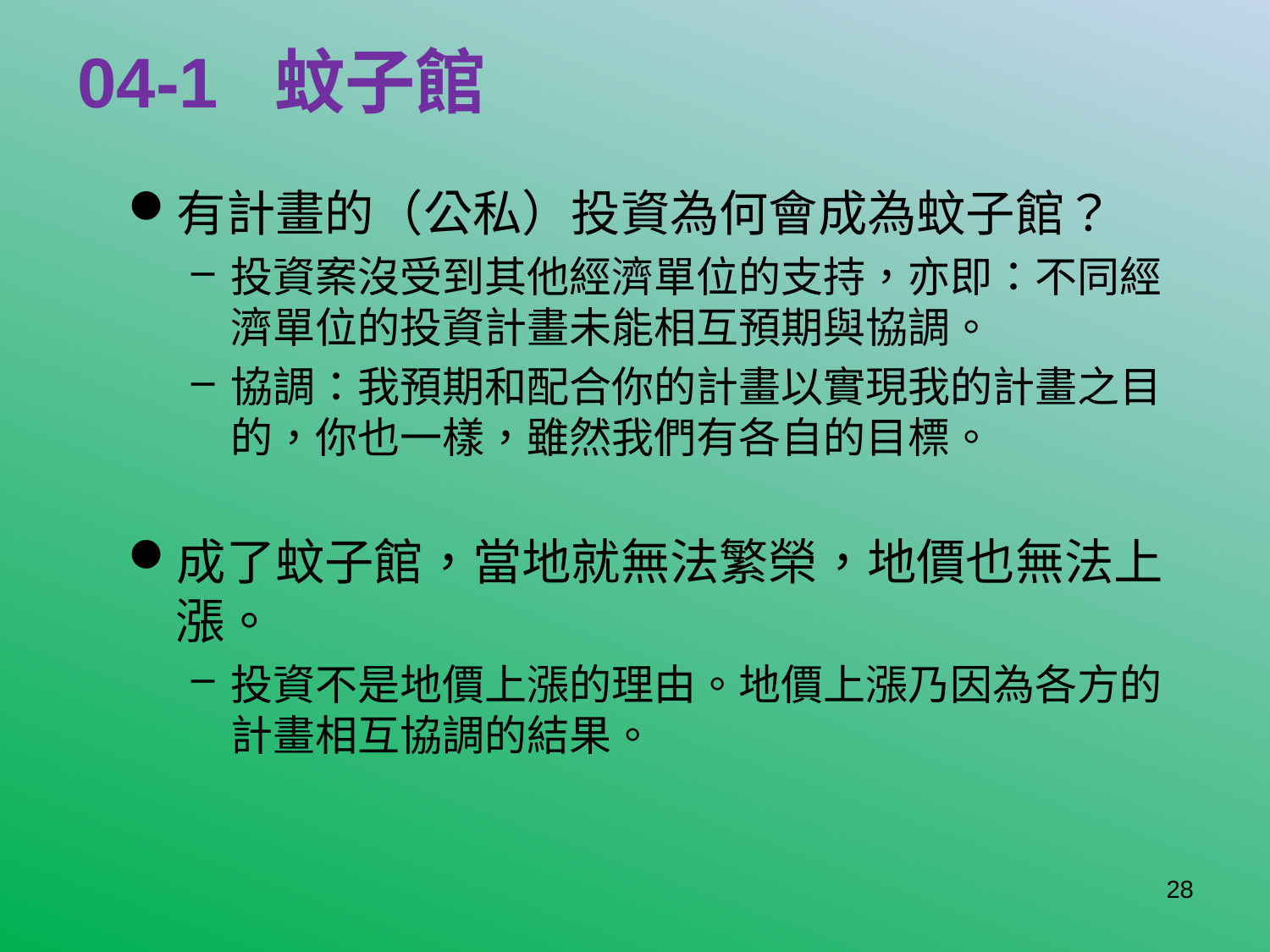

# 04-1  蚊子館
有計畫的（公私）投資為何會成為蚊子館？
投資案沒受到其他經濟單位的支持，亦即：不同經濟單位的投資計畫未能相互預期與協調。
協調：我預期和配合你的計畫以實現我的計畫之目的，你也一樣，雖然我們有各自的目標。

成了蚊子館，當地就無法繁榮，地價也無法上漲。
投資不是地價上漲的理由。地價上漲乃因為各方的計畫相互協調的結果。
28